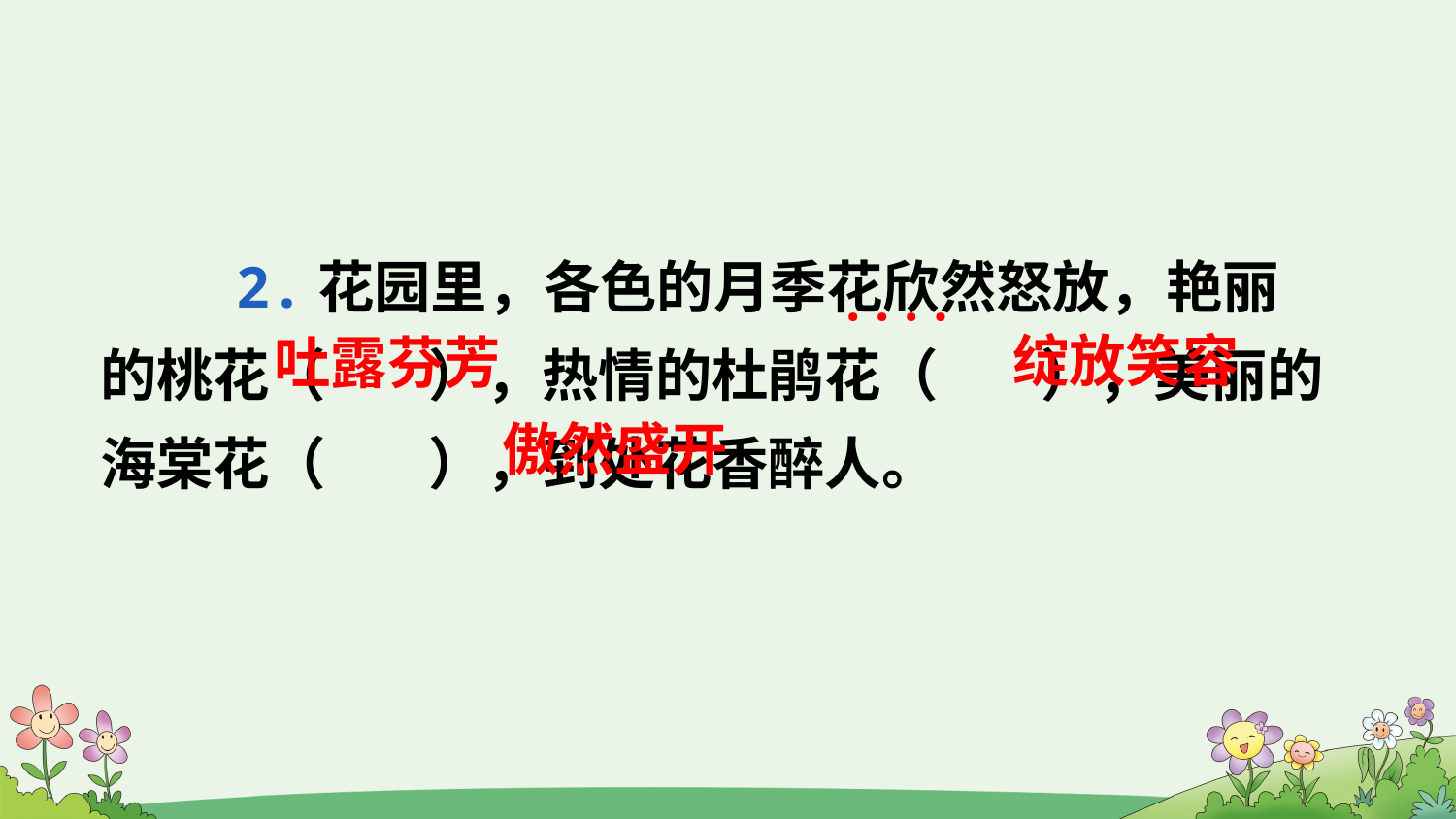

2.花园里，各色的月季花欣然怒放，艳丽的桃花（        ），热情的杜鹃花（        ），美丽的海棠花（        ），到处花香醉人。
····
绽放笑容
吐露芬芳
傲然盛开